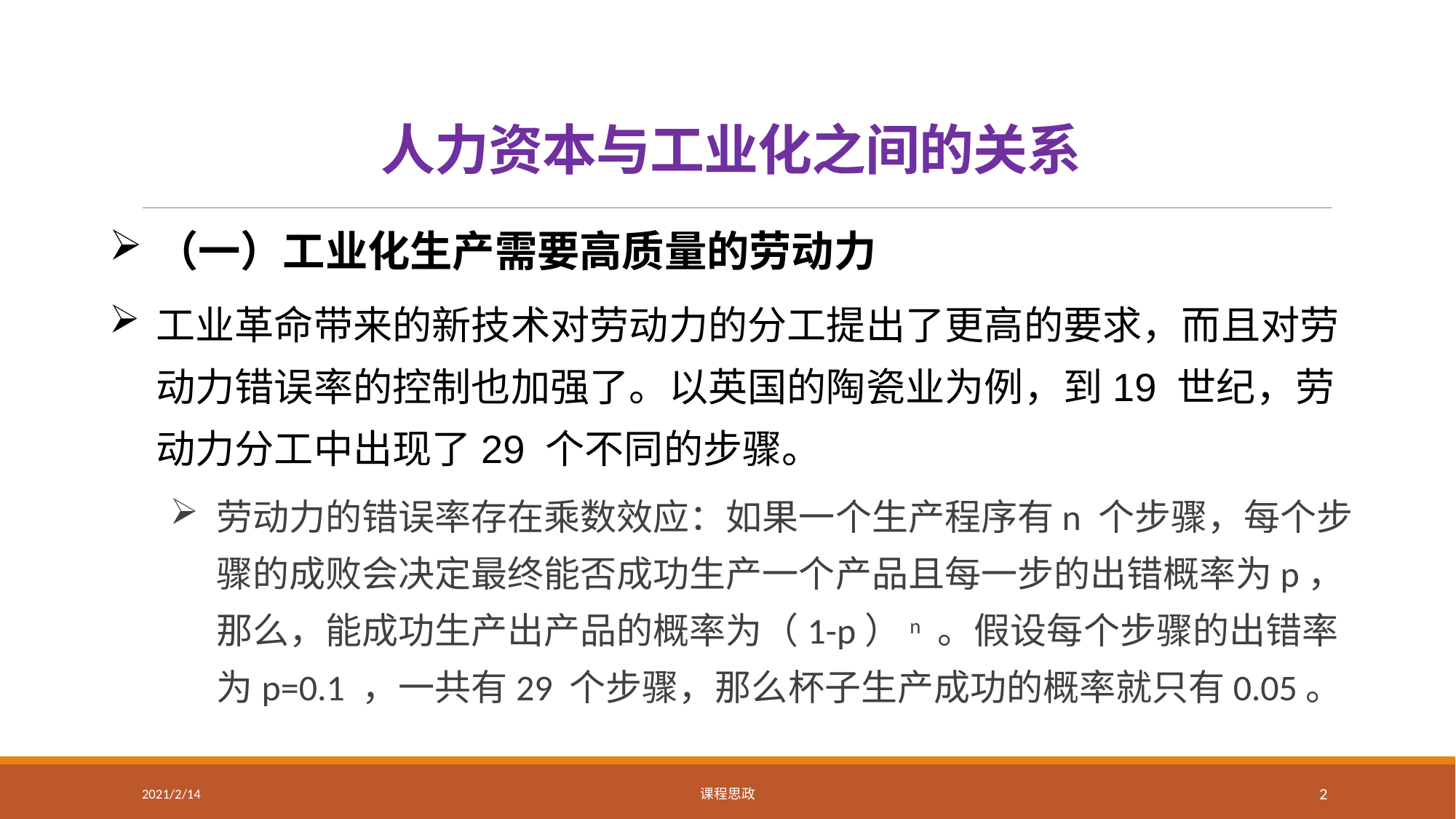

# 人力资本与工业化之间的关系
（一）工业化生产需要高质量的劳动力
工业革命带来的新技术对劳动力的分工提出了更高的要求，而且对劳动力错误率的控制也加强了。以英国的陶瓷业为例，到19 世纪，劳动力分工中出现了29 个不同的步骤。
劳动力的错误率存在乘数效应：如果一个生产程序有n 个步骤，每个步骤的成败会决定最终能否成功生产一个产品且每一步的出错概率为p，那么，能成功生产出产品的概率为（1-p）n 。假设每个步骤的出错率为p=0.1 ，一共有29 个步骤，那么杯子生产成功的概率就只有0.05。

2021/2/14
课程思政
2